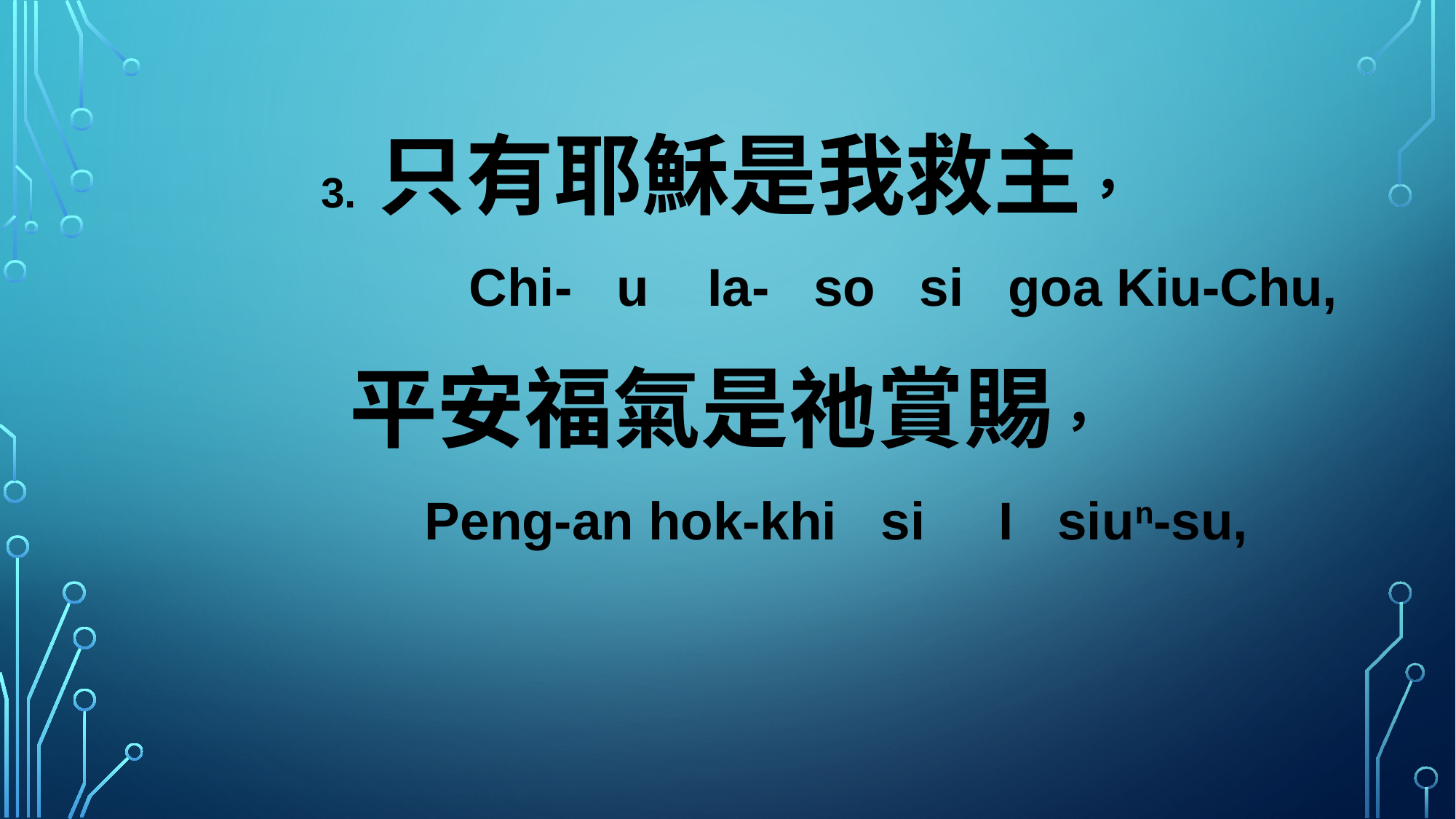

3. 只有耶穌是我救主，
                            Chi-   u    Ia-   so   si   goa Kiu-Chu,
平安福氣是祂賞賜，
                         Peng-an hok-khi   si     I   siun-su,